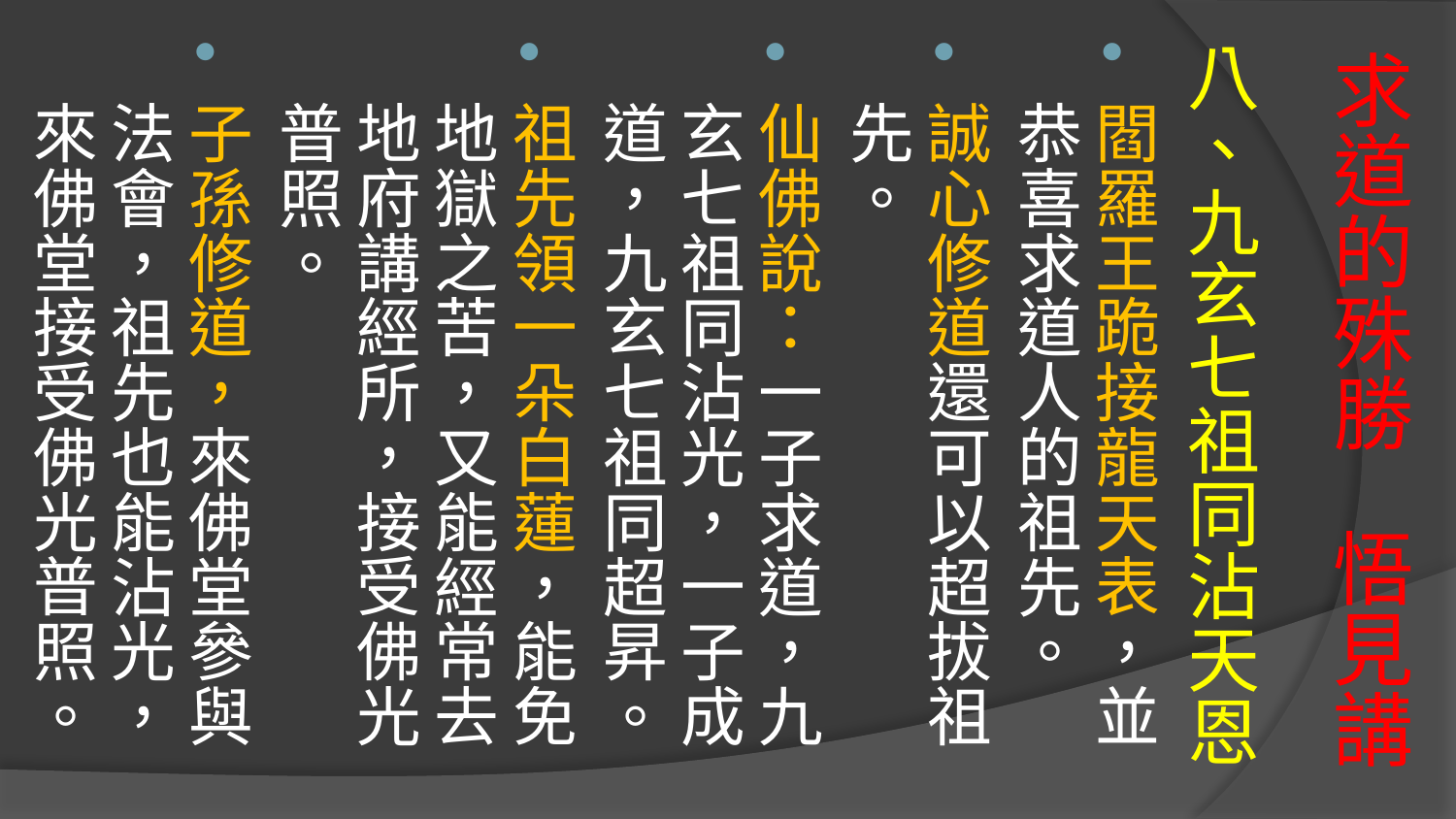

八、九玄七祖同沾天恩
閻羅王跪接龍天表，並恭喜求道人的祖先。
誠心修道還可以超拔祖先。
仙佛說：一子求道，九玄七祖同沾光，一子成道，九玄七祖同超昇。
祖先領一朵白蓮，能免地獄之苦，又能經常去地府講經所，接受佛光普照。
子孫修道，來佛堂參與法會，祖先也能沾光，來佛堂接受佛光普照。
# 求道的殊勝    悟見講